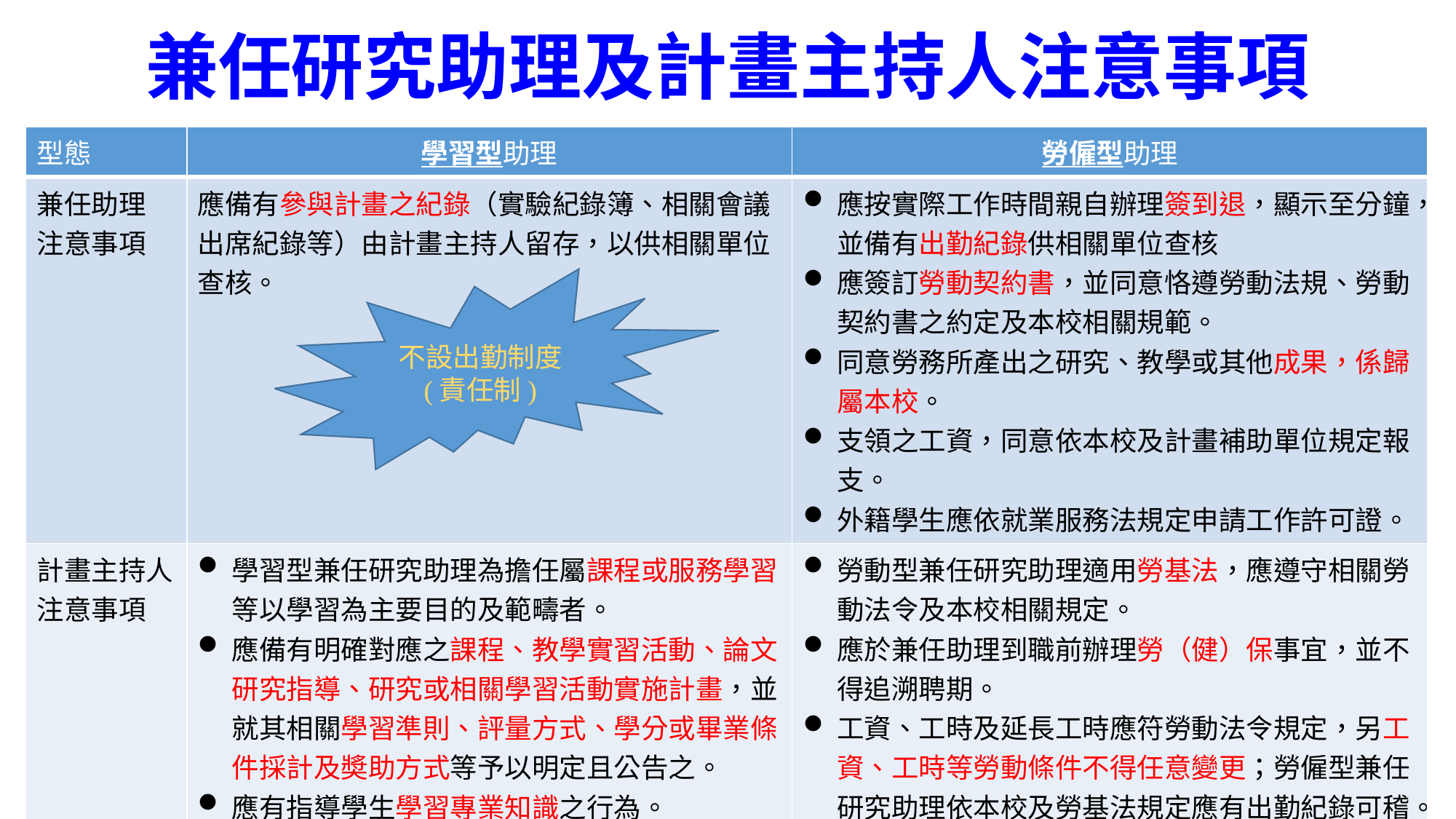

兼任研究助理及計畫主持人注意事項
| 型態 | 學習型助理 | 勞僱型助理 |
| --- | --- | --- |
| 兼任助理 注意事項 | 應備有參與計畫之紀錄（實驗紀錄簿、相關會議出席紀錄等）由計畫主持人留存，以供相關單位查核。 | 應按實際工作時間親自辦理簽到退，顯示至分鐘，並備有出勤紀錄供相關單位查核 應簽訂勞動契約書，並同意恪遵勞動法規、勞動契約書之約定及本校相關規範。 同意勞務所產出之研究、教學或其他成果，係歸屬本校。 支領之工資，同意依本校及計畫補助單位規定報支。 外籍學生應依就業服務法規定申請工作許可證。 |
| 計畫主持人注意事項 | 學習型兼任研究助理為擔任屬課程或服務學習等以學習為主要目的及範疇者。 應備有明確對應之課程、教學實習活動、論文研究指導、研究或相關學習活動實施計畫，並就其相關學習準則、評量方式、學分或畢業條件採計及奬助方式等予以明定且公告之。 應有指導學生學習專業知識之行為。 針對有危險性之學習活動，應增加學生之保障範圍（例如：意外險等）。 | 勞動型兼任研究助理適用勞基法，應遵守相關勞動法令及本校相關規定。 應於兼任助理到職前辦理勞（健）保事宜，並不得追溯聘期。 工資、工時及延長工時應符勞動法令規定，另工資、工時等勞動條件不得任意變更；勞僱型兼任研究助理依本校及勞基法規定應有出勤紀錄可稽。 |
不設出勤制度
(責任制)